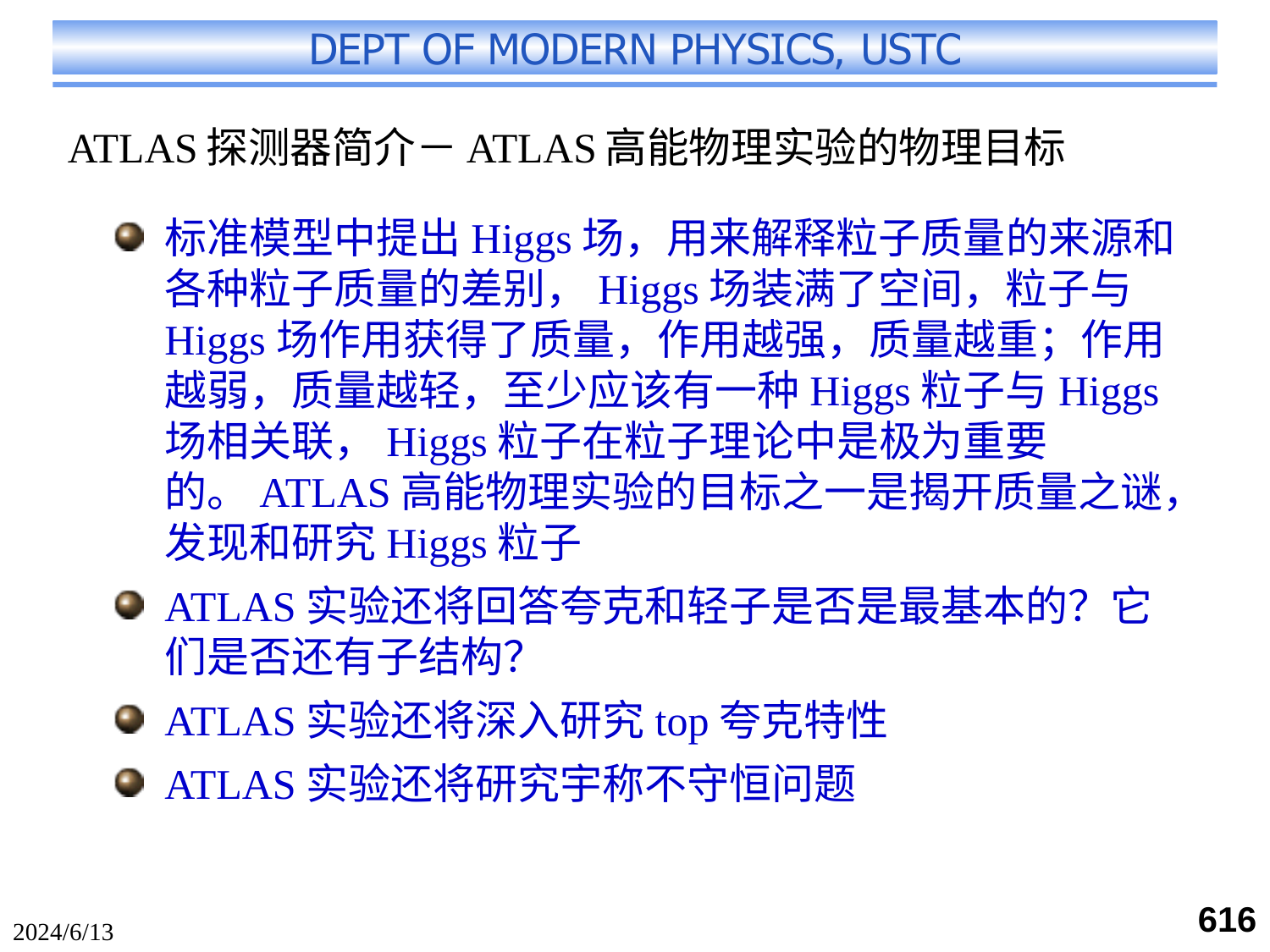

ATLAS探测器简介－ATLAS高能物理实验的物理目标
标准模型中提出Higgs场，用来解释粒子质量的来源和各种粒子质量的差别，Higgs场装满了空间，粒子与Higgs场作用获得了质量，作用越强，质量越重；作用越弱，质量越轻，至少应该有一种Higgs粒子与Higgs场相关联，Higgs粒子在粒子理论中是极为重要的。ATLAS高能物理实验的目标之一是揭开质量之谜，发现和研究Higgs粒子
ATLAS实验还将回答夸克和轻子是否是最基本的？它们是否还有子结构？
ATLAS实验还将深入研究top夸克特性
ATLAS实验还将研究宇称不守恒问题
616
2024/6/13